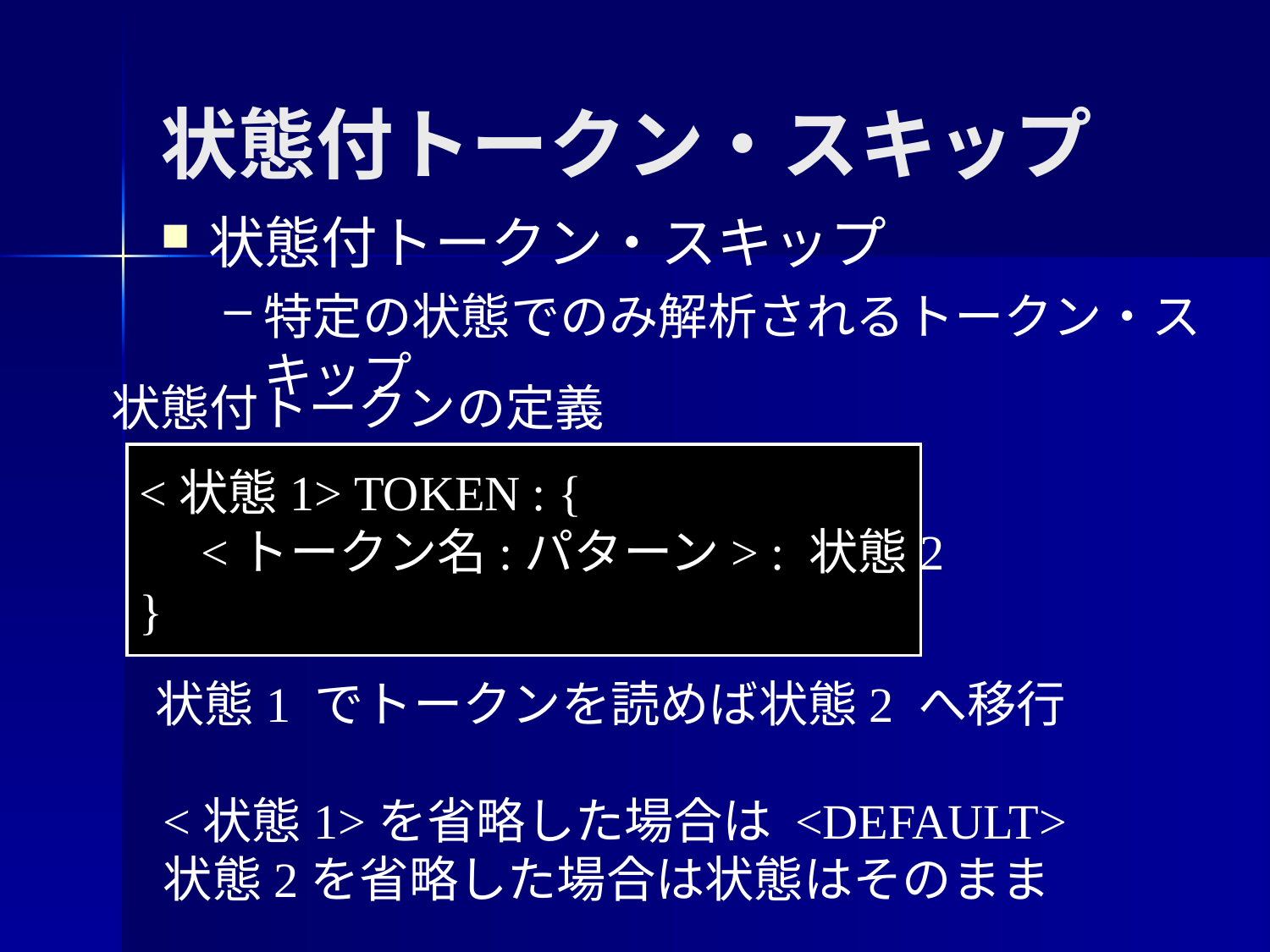

状態付トークン・スキップ
状態付トークン・スキップ
特定の状態でのみ解析されるトークン・スキップ
状態付トークンの定義
<状態1> TOKEN : {
     <トークン名:パターン> : 状態2
}
状態1 でトークンを読めば状態2 へ移行
<状態1>を省略した場合は <DEFAULT>
状態2を省略した場合は状態はそのまま